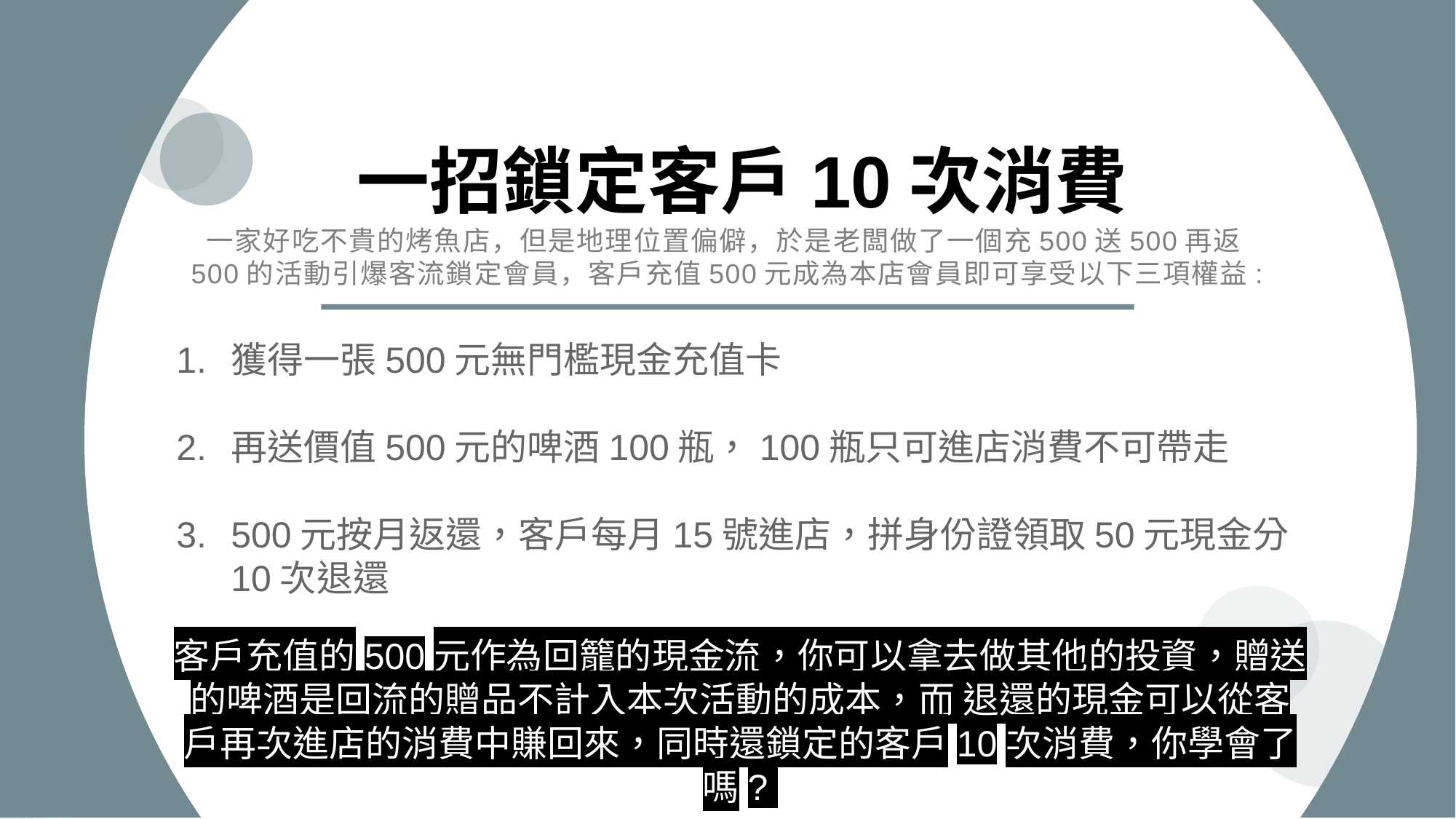

一招鎖定客戶10次消費

一家好吃不貴的烤魚店，但是地理位置偏僻，於是老闆做了一個充500送500再返500的活動引爆客流鎖定會員，客戶充值500元成為本店會員即可享受以下三項權益:

獲得一張500元無門檻現金充值卡

再送價值500元的啤酒100瓶，100瓶只可進店消費不可帶走

500元按月返還，客戶每月15號進店，拼身份證領取50元現金分10次退還

客戶充值的500元作為回籠的現金流，你可以拿去做其他的投資，贈送的啤酒是回流的贈品不計入本次活動的成本，而 退還的現金可以從客戶再次進店的消費中賺回來，同時還鎖定的客戶10次消費，你學會了嗎?